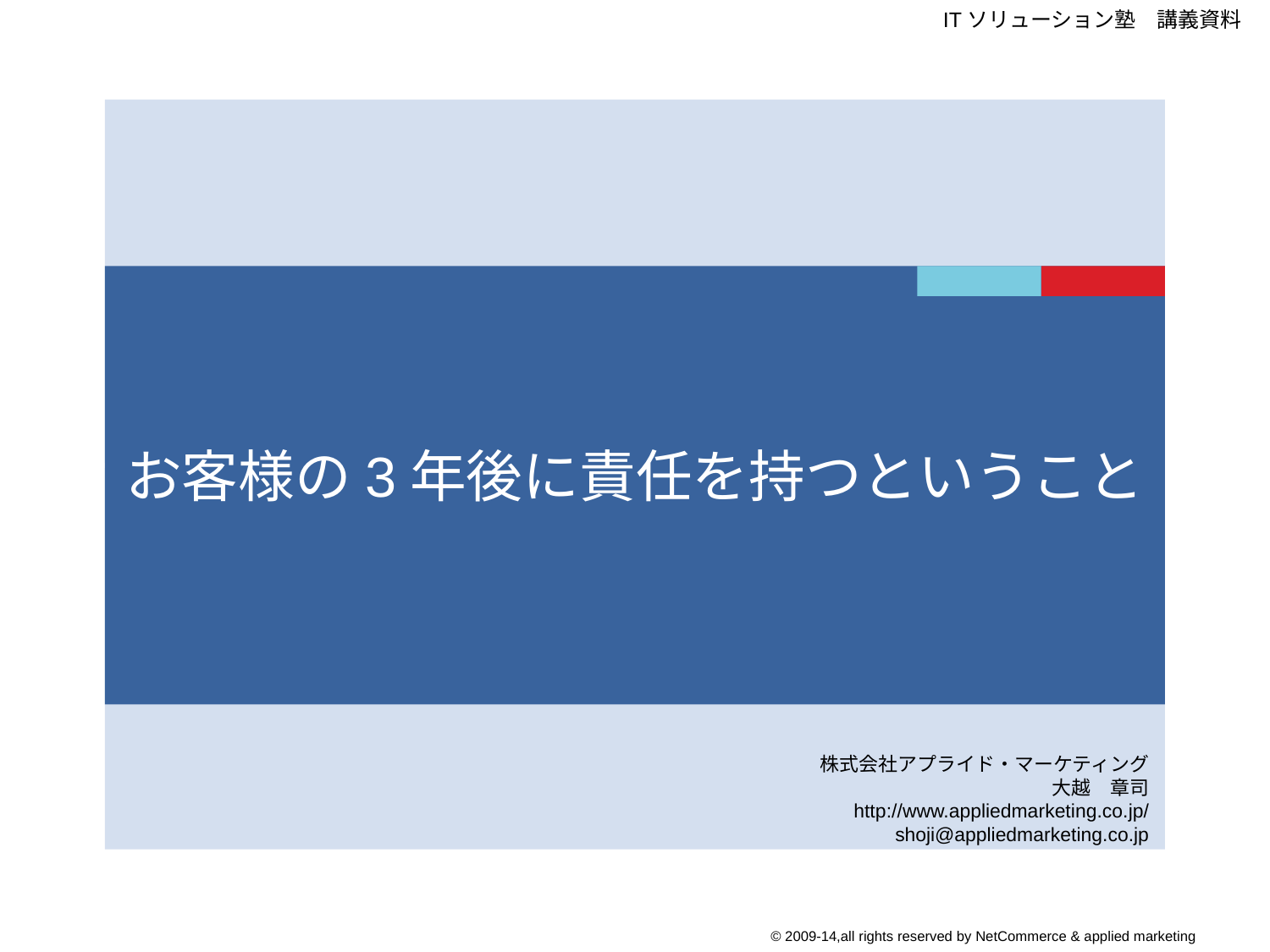

# お客様の3年後に責任を持つということ
株式会社アプライド・マーケティング
大越　章司
http://www.appliedmarketing.co.jp/
shoji@appliedmarketing.co.jp